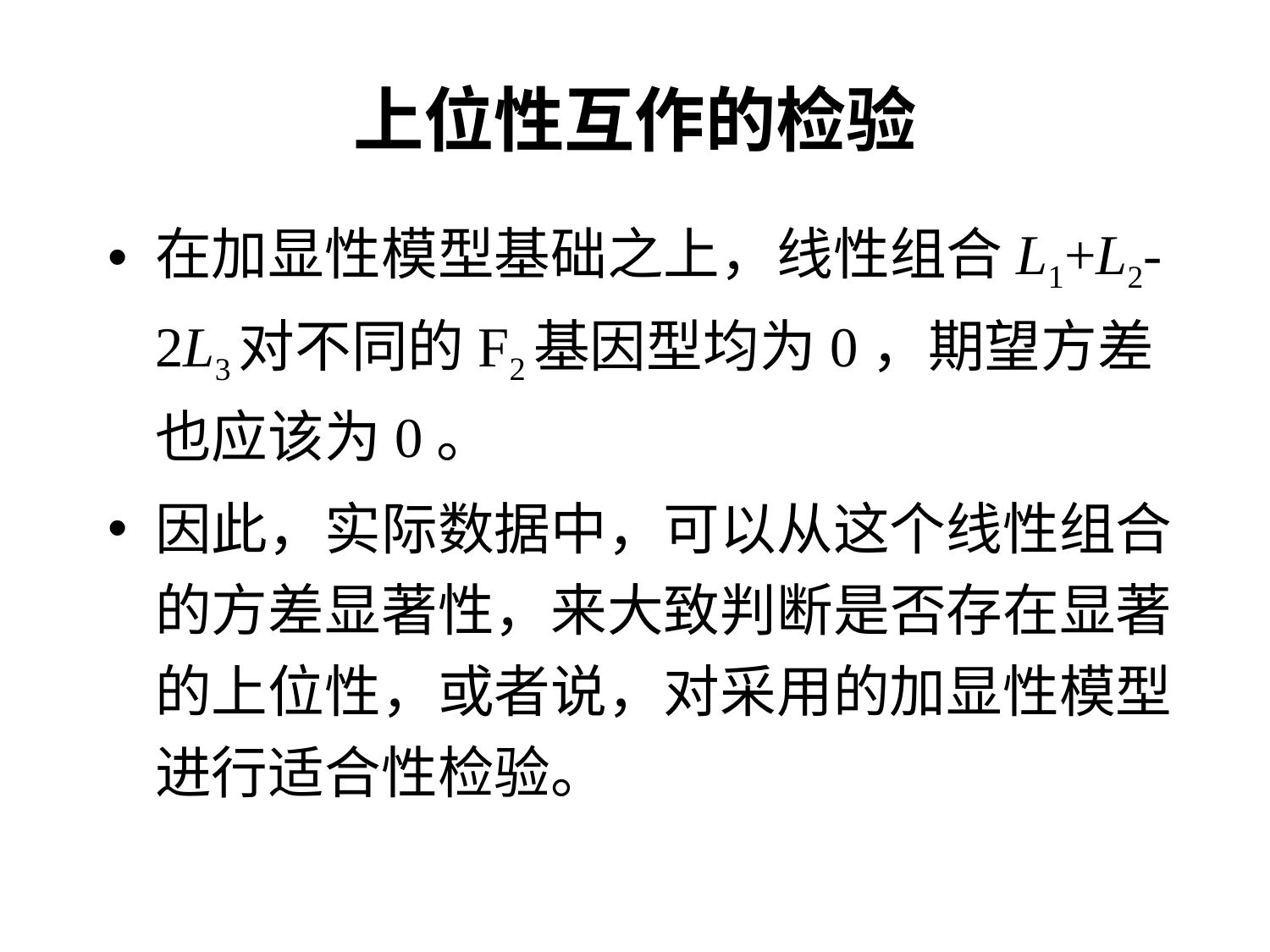

# 上位性互作的检验
在加显性模型基础之上，线性组合L1+L2-2L3对不同的F2基因型均为0，期望方差也应该为0。
因此，实际数据中，可以从这个线性组合的方差显著性，来大致判断是否存在显著的上位性，或者说，对采用的加显性模型进行适合性检验。